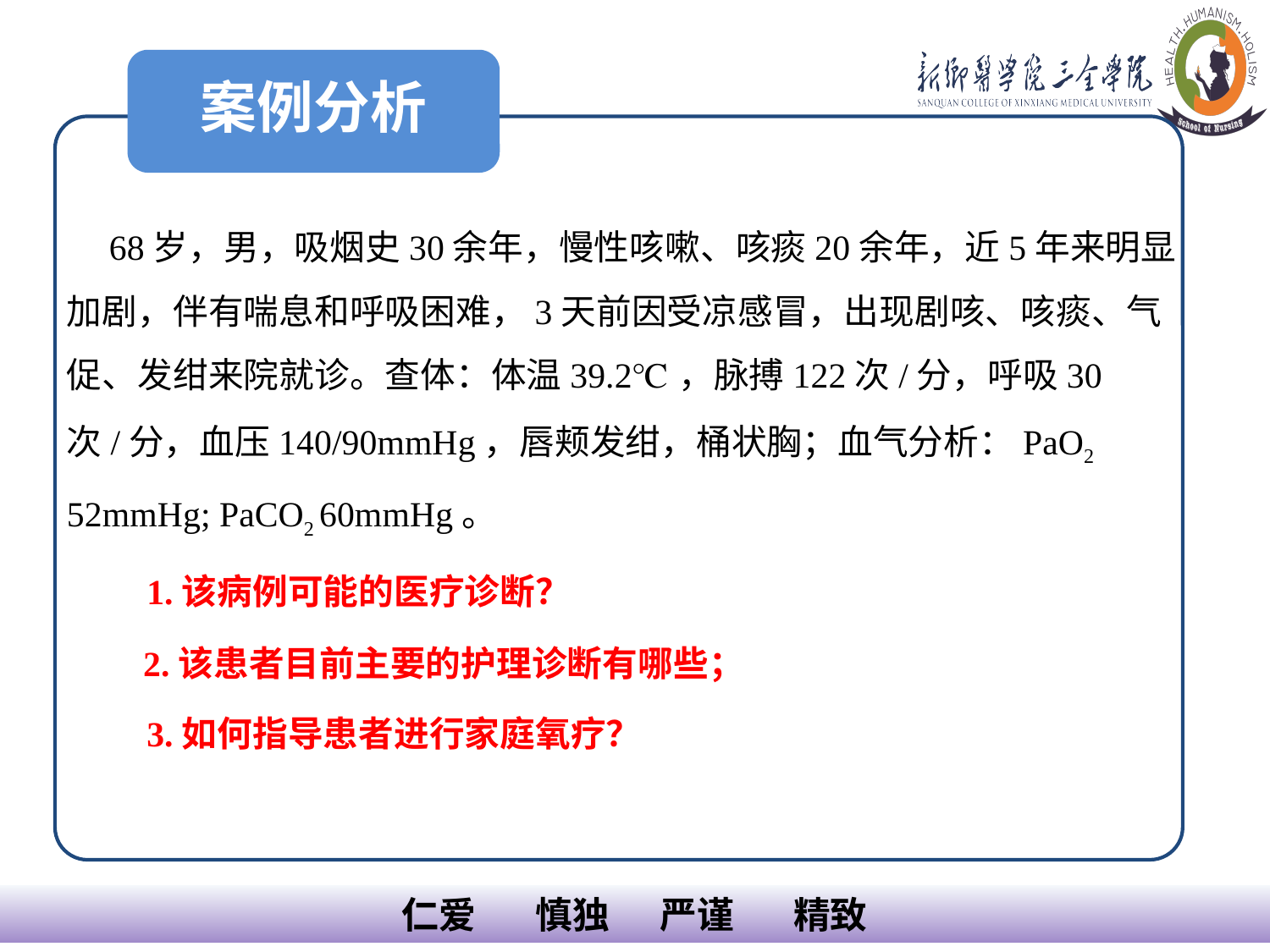

#

案例分析

    68岁，男，吸烟史30余年，慢性咳嗽、咳痰20余年，近5年来明显加剧，伴有喘息和呼吸困难，3天前因受凉感冒，出现剧咳、咳痰、气促、发绀来院就诊。查体：体温39.2℃，脉搏122次/分，呼吸30次/分，血压140/90mmHg，唇颊发绀，桶状胸；血气分析：PaO2 52mmHg; PaCO2 60mmHg。
         1.该病例可能的医疗诊断？   　2.该患者目前主要的护理诊断有哪些；                 3.如何指导患者进行家庭氧疗？